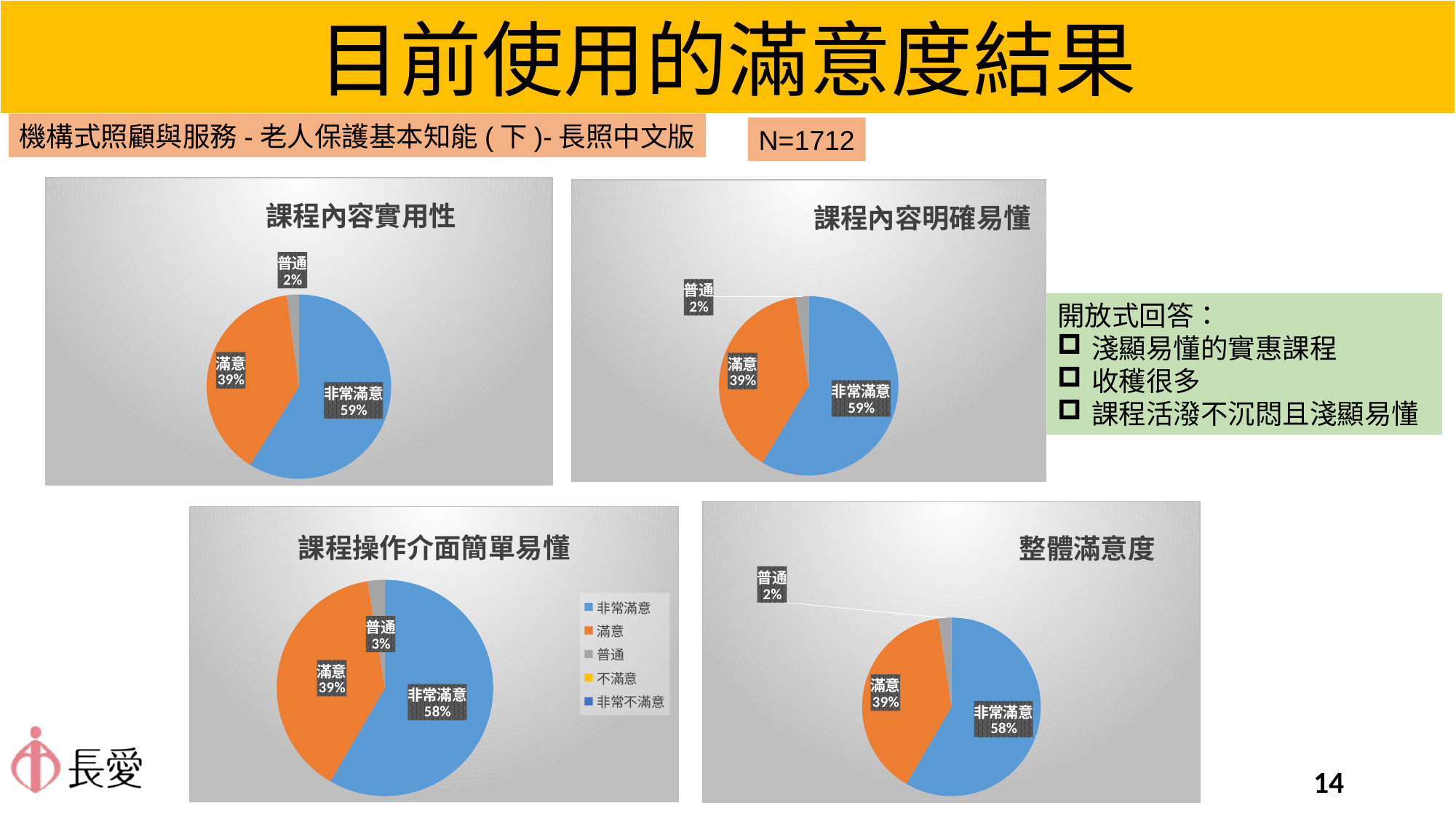

目前使用的滿意度結果
機構式照顧與服務-老人保護基本知能(下)-長照中文版
N=1712

### Chart:

| Category | 課程內容實用性 |
|---|---|
| 非常滿意 | 58.87850467289719 |
| 滿意 | 39.018691588785046 |
| 普通 | 2.102803738317757 |
| 不滿意  | 0.0 |
| 非常不滿意 | 0.0 |

### Chart:

| Category | 課程內容明確易懂 |
|---|---|
| 非常滿意 | 58.64485981308412 |
| 滿意 | 39.018691588785046 |
| 普通 | 2.336448598130841 |
| 不滿意  | 0.0 |
| 非常不滿意 | 0.0 |
開放式回答：
淺顯易懂的實惠課程
收穫很多
課程活潑不沉悶且淺顯易懂

### Chart:

| Category | 整體滿意度 |
|---|---|
| 非常滿意 | 58.41121495327103 |
| 滿意 | 39.25233644859813 |
| 普通 | 2.336448598130841 |
| 不滿意  | 0.0 |
| 非常不滿意 | 0.0 |

### Chart:

| Category | 課程操作介面簡單易懂 |
|---|---|
| 非常滿意 | 58.41121495327103 |
| 滿意 | 39.018691588785046 |
| 普通 | 2.570093457943925 |
| 不滿意  | 0.0 |
| 非常不滿意 | 0.0 |
14